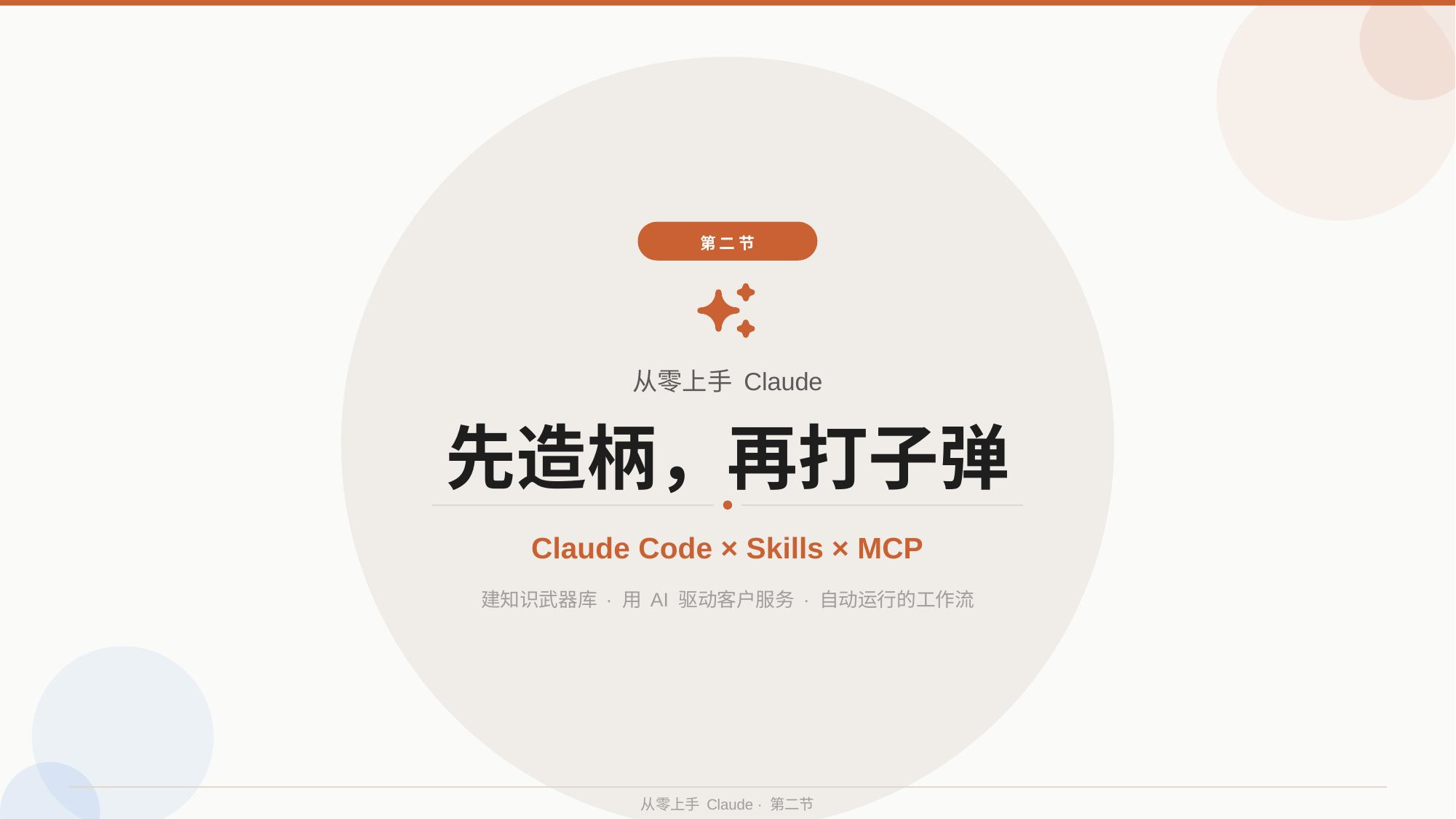

第 二 节

从零上手 Claude
先造柄，再打子弹

Claude Code × Skills × MCP
建知识武器库 · 用 AI 驱动客户服务 · 自动运行的工作流

从零上手 Claude · 第二节